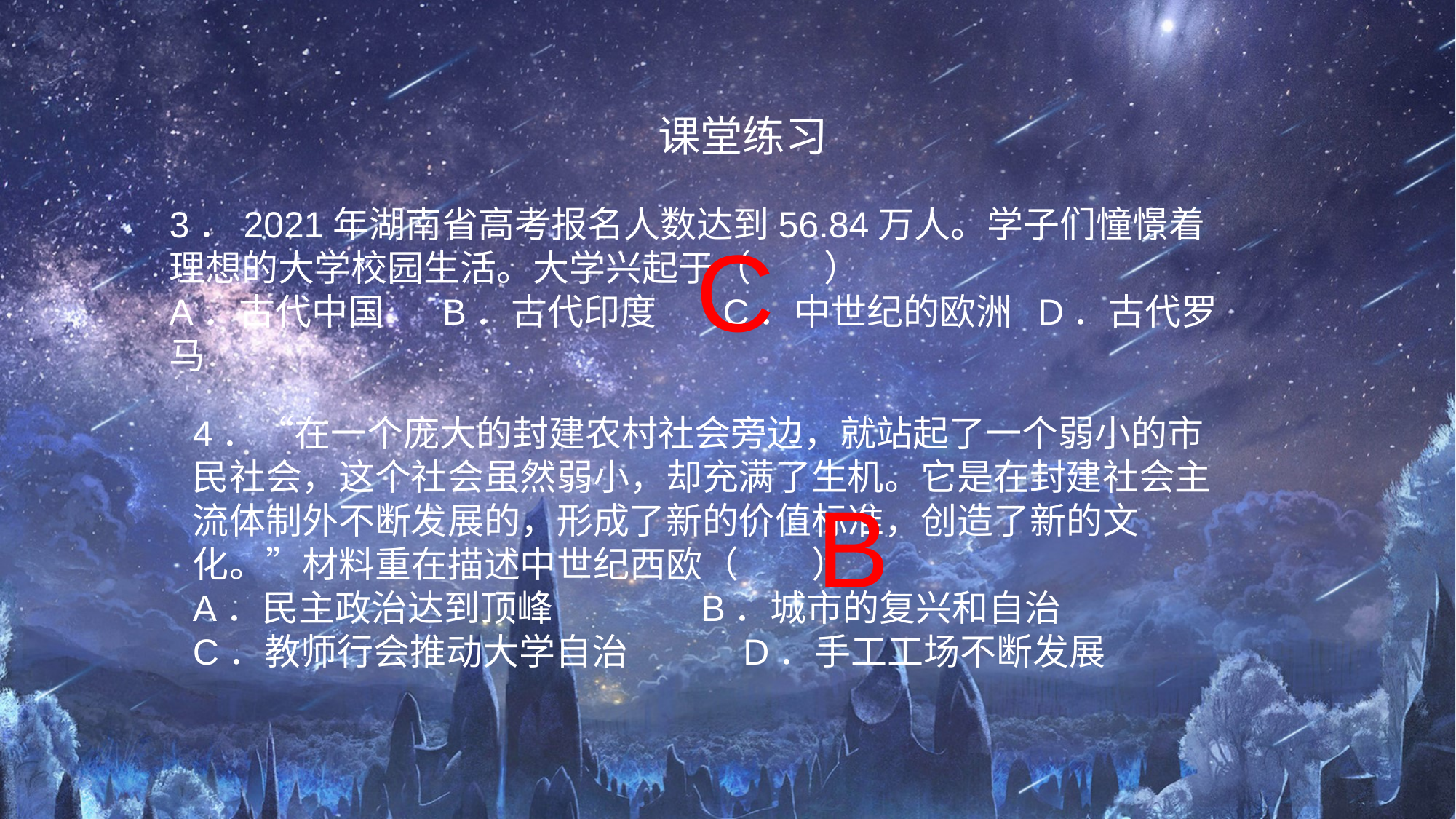

课堂练习
3．2021年湖南省高考报名人数达到56.84万人。学子们憧憬着理想的大学校园生活。大学兴起于（　　）
A．古代中国      B．古代印度       C．中世纪的欧洲  D．古代罗马
C
4．“在一个庞大的封建农村社会旁边，就站起了一个弱小的市民社会，这个社会虽然弱小，却充满了生机。它是在封建社会主流体制外不断发展的，形成了新的价值标准，创造了新的文化。”材料重在描述中世纪西欧（　　）
A．民主政治达到顶峰                 B．城市的复兴和自治
C．教师行会推动大学自治             D．手工工场不断发展
B